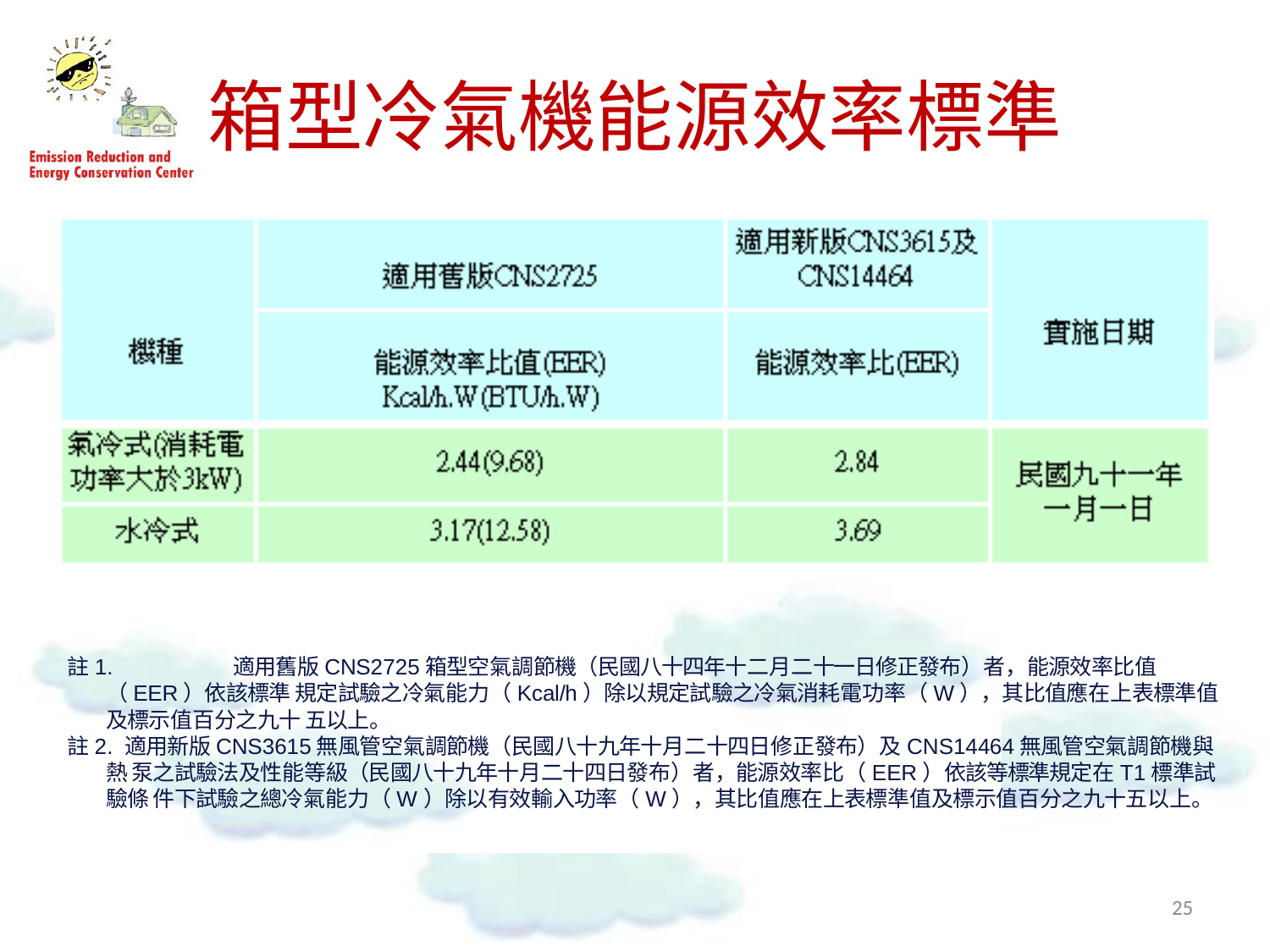

# 箱型冷氣機能源效率標準

註1.	適用舊版CNS2725箱型空氣調節機（民國八十四年十二月二十一日修正發布）者，能源效率比值（EER）依該標準 規定試驗之冷氣能力（Kcal/h）除以規定試驗之冷氣消耗電功率（W），其比值應在上表標準值及標示值百分之九十 五以上。
註2. 適用新版CNS3615無風管空氣調節機（民國八十九年十月二十四日修正發布）及CNS14464無風管空氣調節機與熱 泵之試驗法及性能等級（民國八十九年十月二十四日發布）者，能源效率比（EER）依該等標準規定在T1標準試驗條 件下試驗之總冷氣能力（W）除以有效輸入功率（W），其比值應在上表標準值及標示值百分之九十五以上。
25